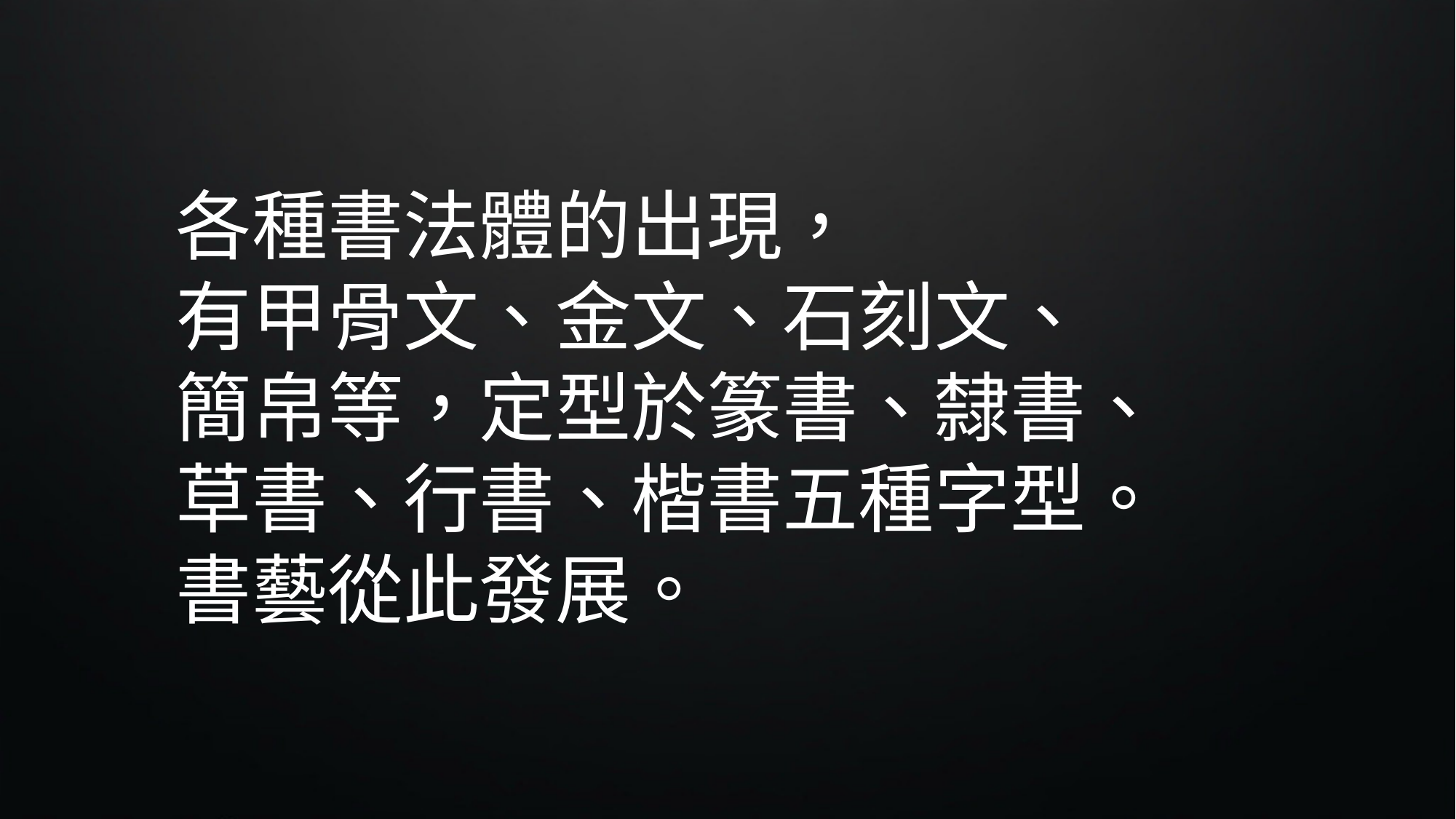

各種書法體的出現，
有甲骨文、金文、石刻文、
簡帛等，定型於篆書、隸書、草書、行書、楷書五種字型。書藝從此發展。